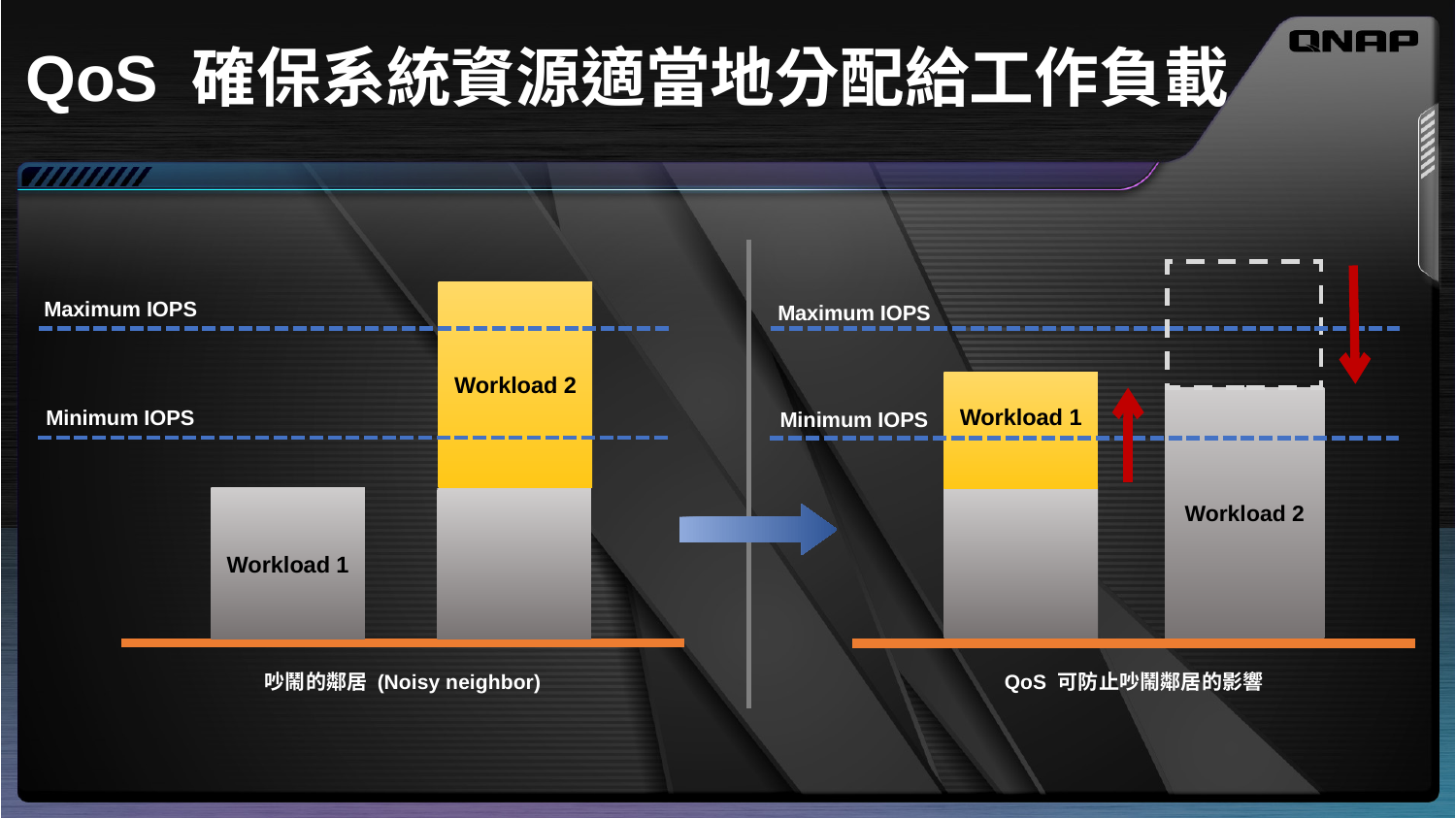

# QoS 確保系統資源適當地分配給工作負載

Workload 2
Maximum IOPS
Maximum IOPS
Workload 1

Workload 2
Minimum IOPS
Minimum IOPS

Workload 1

吵鬧的鄰居 (Noisy neighbor)
QoS 可防止吵鬧鄰居的影響